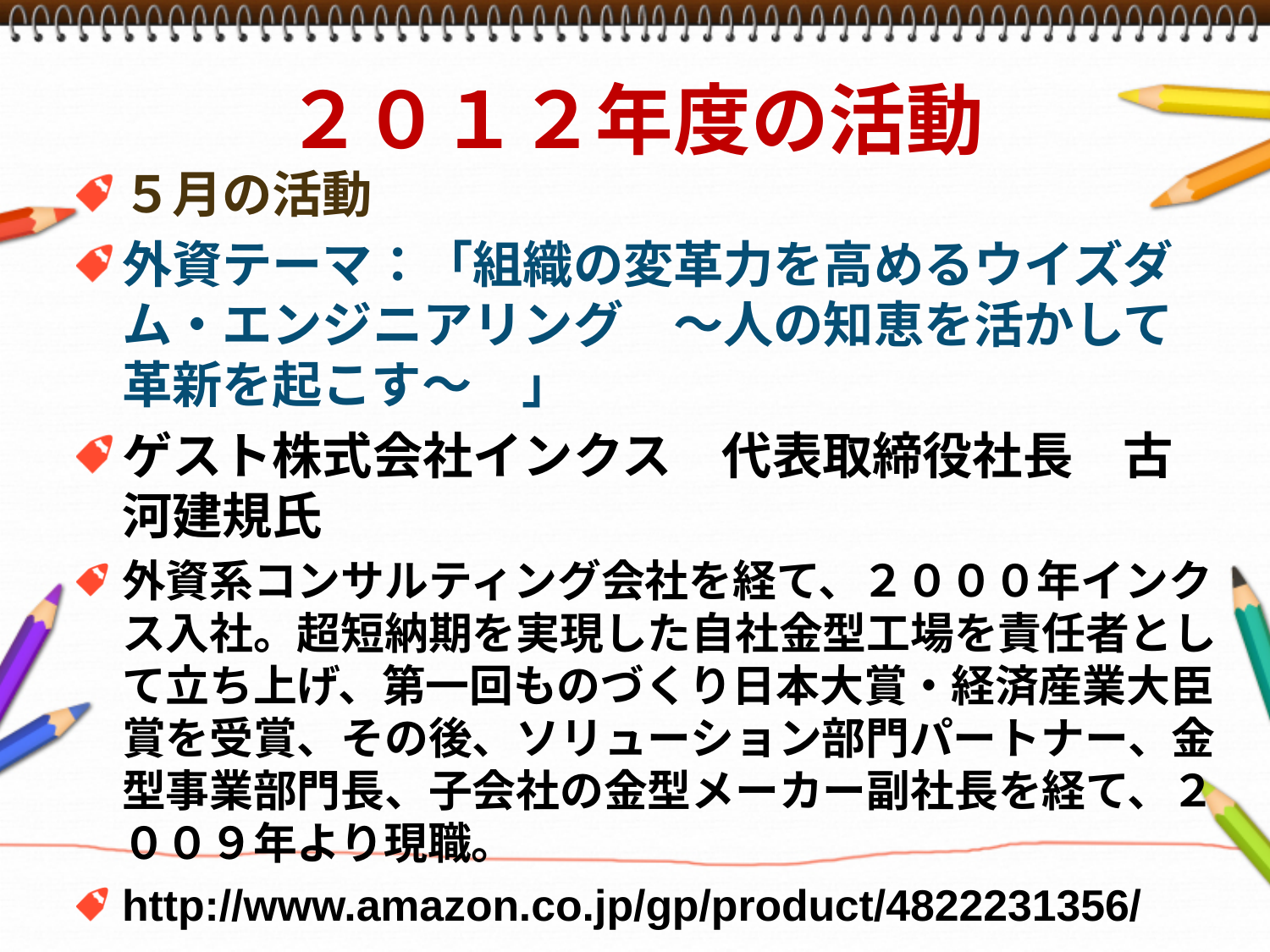

# ２０１２年度の活動
５月の活動
外資テーマ：「組織の変革力を高めるウイズダム・エンジニアリング　～人の知恵を活かして革新を起こす～　」
ゲスト株式会社インクス　代表取締役社長　古河建規氏
外資系コンサルティング会社を経て、２０００年インクス入社。超短納期を実現した自社金型工場を責任者として立ち上げ、第一回ものづくり日本大賞・経済産業大臣賞を受賞、その後、ソリューション部門パートナー、金型事業部門長、子会社の金型メーカー副社長を経て、２００９年より現職。
http://www.amazon.co.jp/gp/product/4822231356/